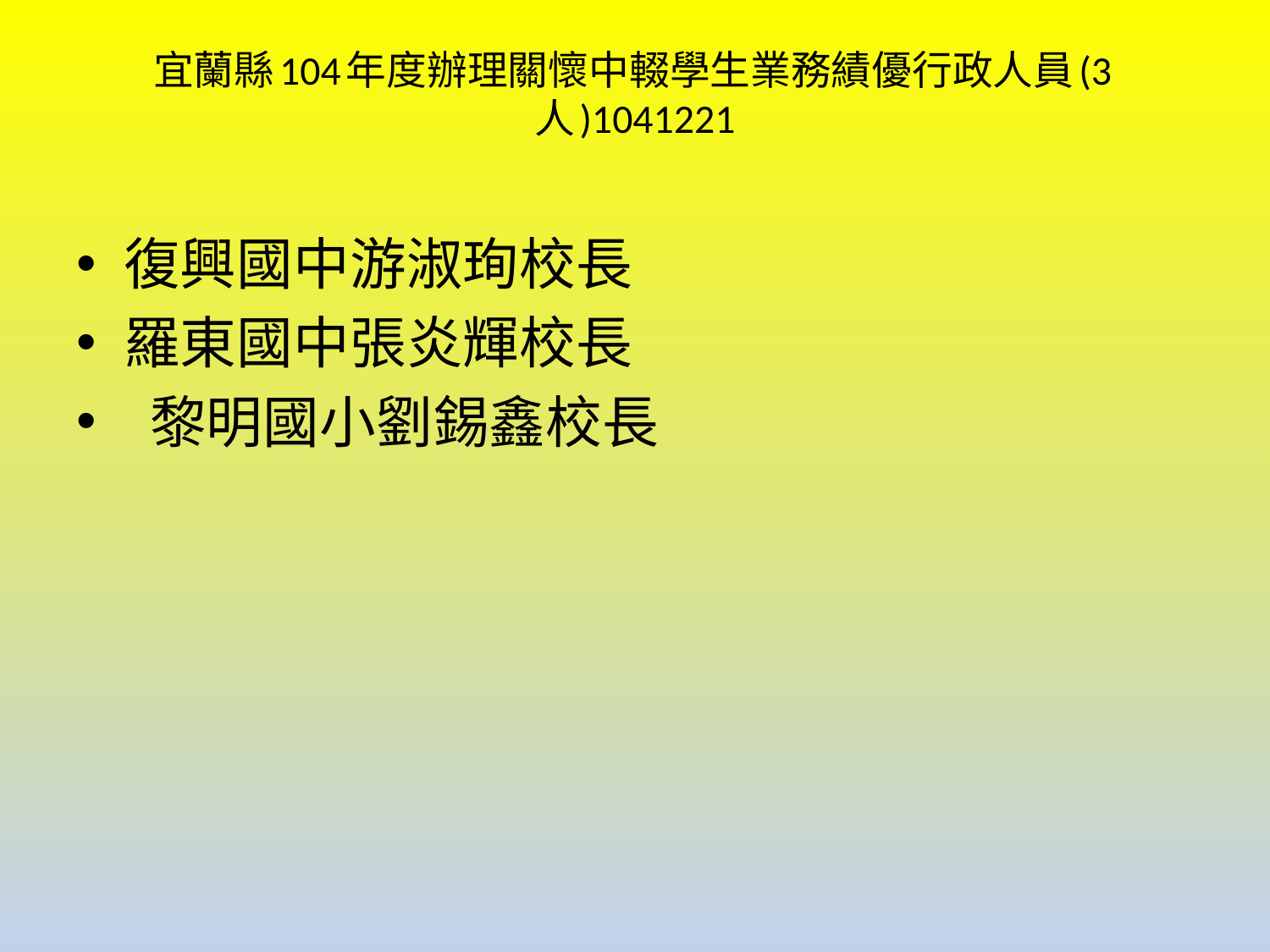

# 宜蘭縣104年度辦理關懷中輟學生業務績優行政人員(3人)1041221
復興國中游淑珣校長
羅東國中張炎輝校長
 黎明國小劉錫鑫校長